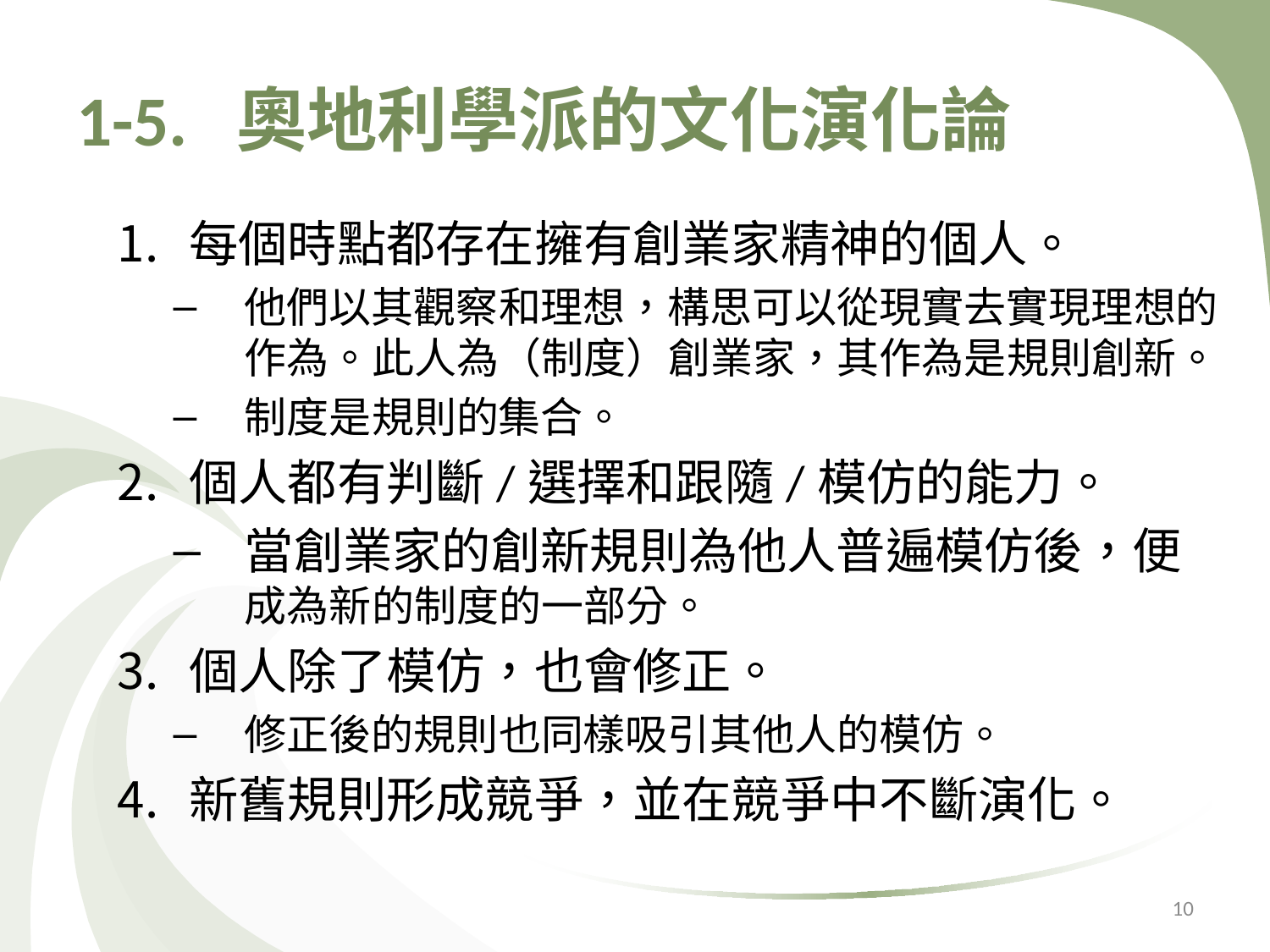

# 1-5.  奧地利學派的文化演化論
每個時點都存在擁有創業家精神的個人。
他們以其觀察和理想，構思可以從現實去實現理想的作為。此人為（制度）創業家，其作為是規則創新。
制度是規則的集合。
個人都有判斷/選擇和跟隨/模仿的能力。
當創業家的創新規則為他人普遍模仿後，便成為新的制度的一部分。
個人除了模仿，也會修正。
修正後的規則也同樣吸引其他人的模仿。
新舊規則形成競爭，並在競爭中不斷演化。
10